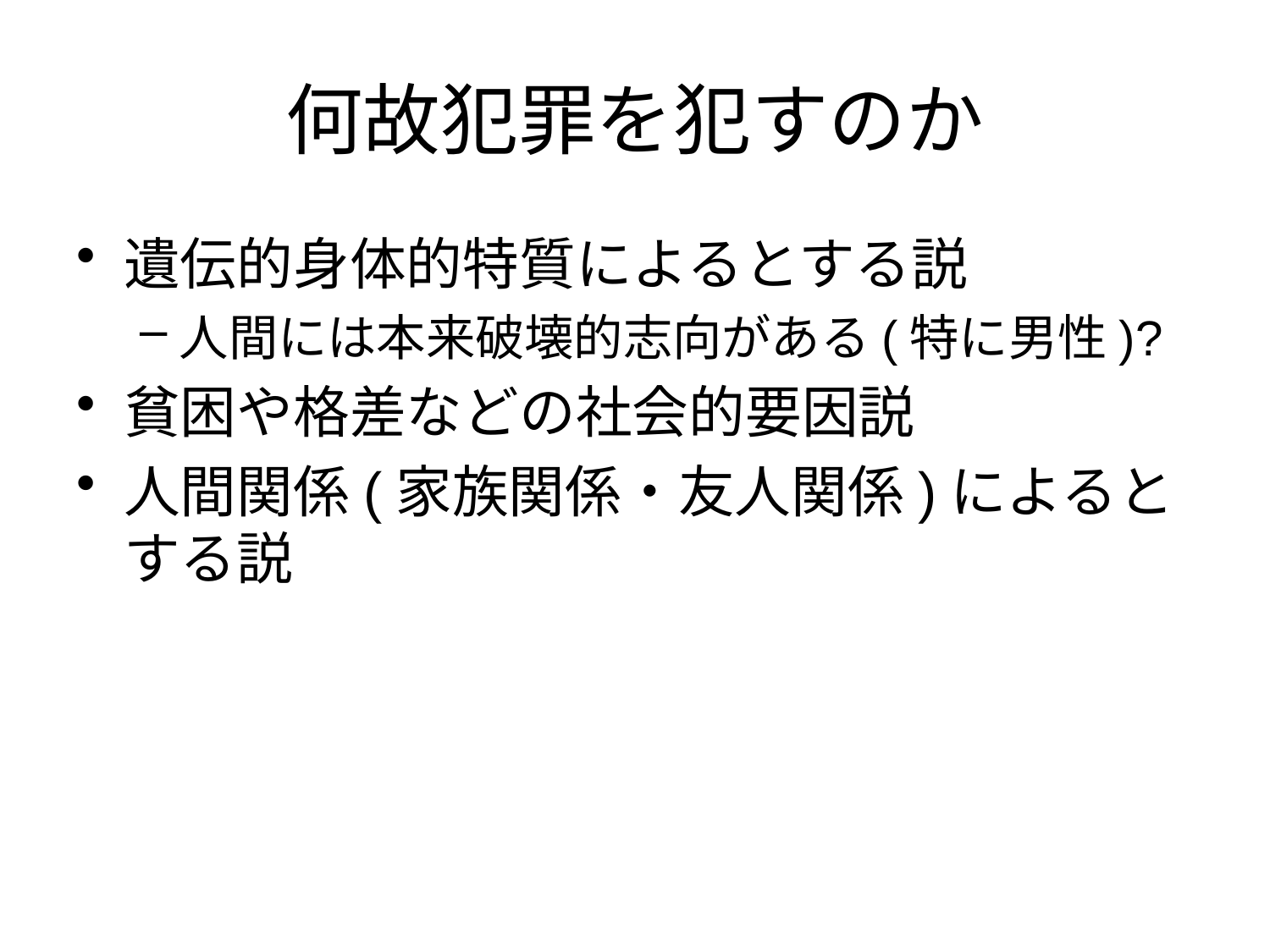

# 何故犯罪を犯すのか
遺伝的身体的特質によるとする説
人間には本来破壊的志向がある(特に男性)?
貧困や格差などの社会的要因説
人間関係(家族関係・友人関係)によるとする説